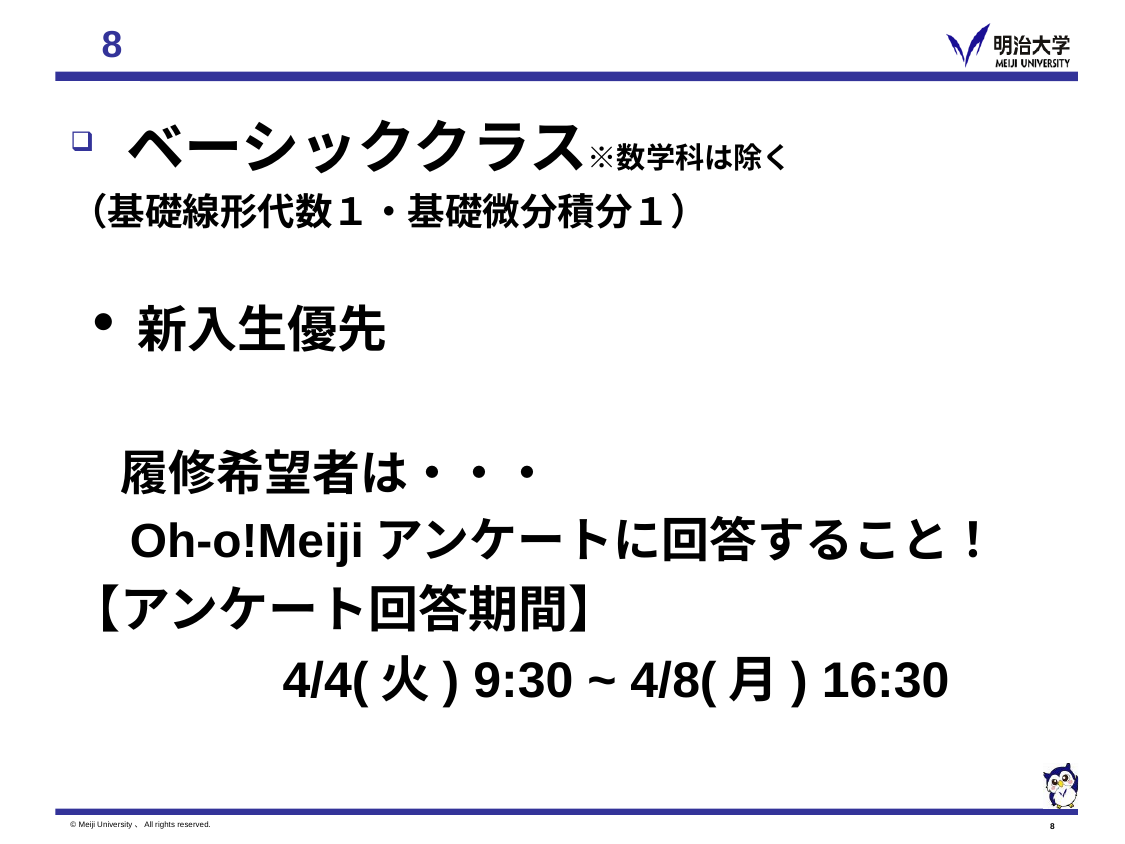

ベーシッククラス※数学科は除く
（基礎線形代数１・基礎微分積分１）

・新入生優先

　履修希望者は・・・
　Oh-o!Meijiアンケートに回答すること！
【アンケート回答期間】
　　　　4/4(火) 9:30 ~ 4/8(月) 16:30

© Meiji University、All rights reserved.
8